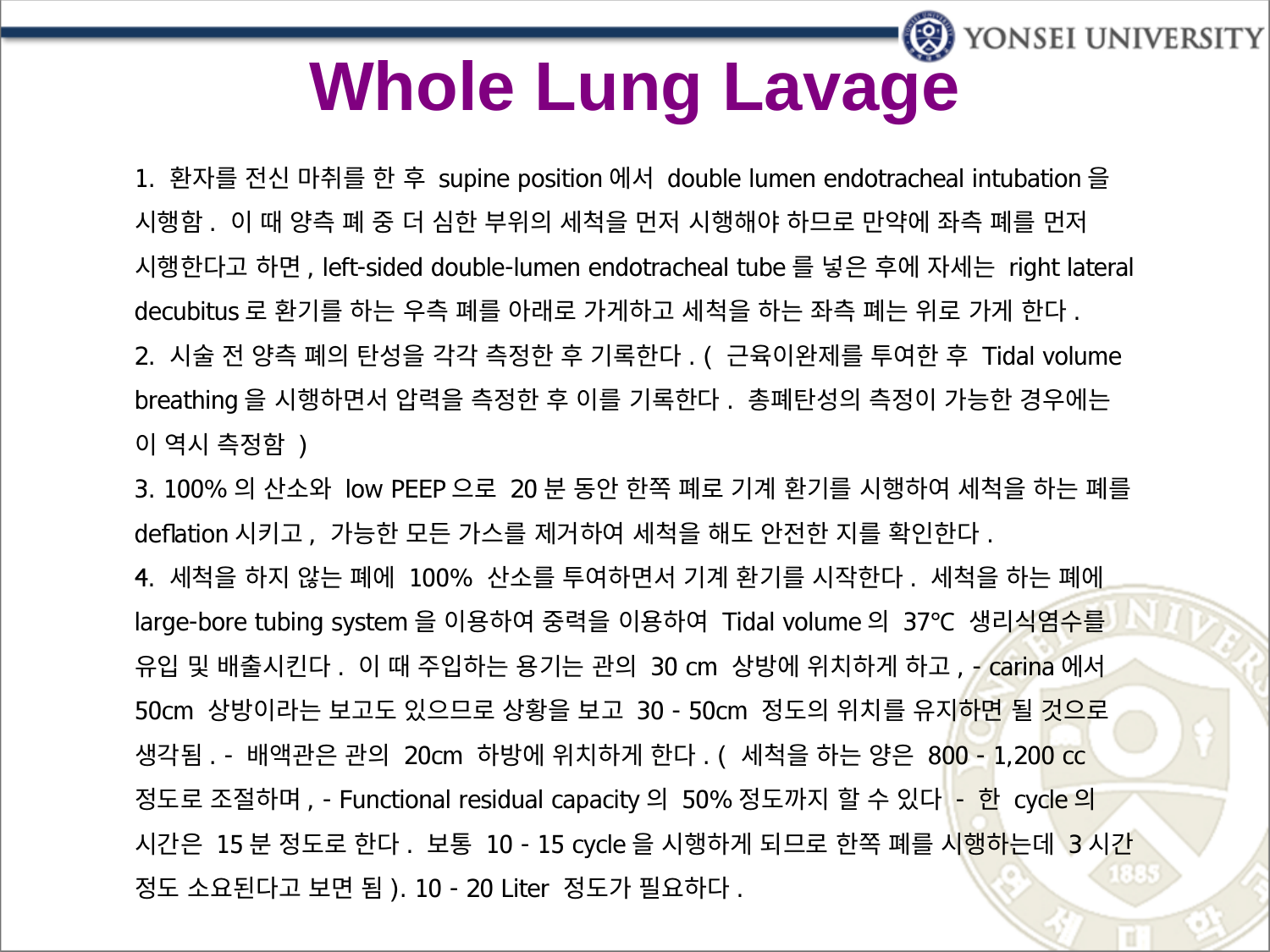

Whole Lung Lavage
1. 환자를 전신 마취를 한 후 supine position에서 double lumen endotracheal intubation을 시행함. 이 때 양측 폐 중 더 심한 부위의 세척을 먼저 시행해야 하므로 만약에 좌측 폐를 먼저 시행한다고 하면, left-sided double-lumen endotracheal tube를 넣은 후에 자세는 right lateral decubitus로 환기를 하는 우측 폐를 아래로 가게하고 세척을 하는 좌측 폐는 위로 가게 한다.
2. 시술 전 양측 폐의 탄성을 각각 측정한 후 기록한다. ( 근육이완제를 투여한 후 Tidal volume breathing을 시행하면서 압력을 측정한 후 이를 기록한다. 총폐탄성의 측정이 가능한 경우에는 이 역시 측정함 )
3. 100%의 산소와 low PEEP으로 20분 동안 한쪽 폐로 기계 환기를 시행하여 세척을 하는 폐를 deflation시키고, 가능한 모든 가스를 제거하여 세척을 해도 안전한 지를 확인한다.
4. 세척을 하지 않는 폐에 100% 산소를 투여하면서 기계 환기를 시작한다. 세척을 하는 폐에 large-bore tubing system을 이용하여 중력을 이용하여 Tidal volume의 37℃ 생리식염수를 유입 및 배출시킨다. 이 때 주입하는 용기는 관의 30 cm 상방에 위치하게 하고, - carina에서 50cm 상방이라는 보고도 있으므로 상황을 보고 30 - 50cm 정도의 위치를 유지하면 될 것으로 생각됨. - 배액관은 관의 20cm 하방에 위치하게 한다. ( 세척을 하는 양은 800 - 1,200 cc정도로 조절하며, - Functional residual capacity의 50%정도까지 할 수 있다 - 한 cycle의 시간은 15분 정도로 한다. 보통 10 - 15 cycle을 시행하게 되므로 한쪽 폐를 시행하는데 3시간 정도 소요된다고 보면 됨). 10 - 20 Liter 정도가 필요하다.